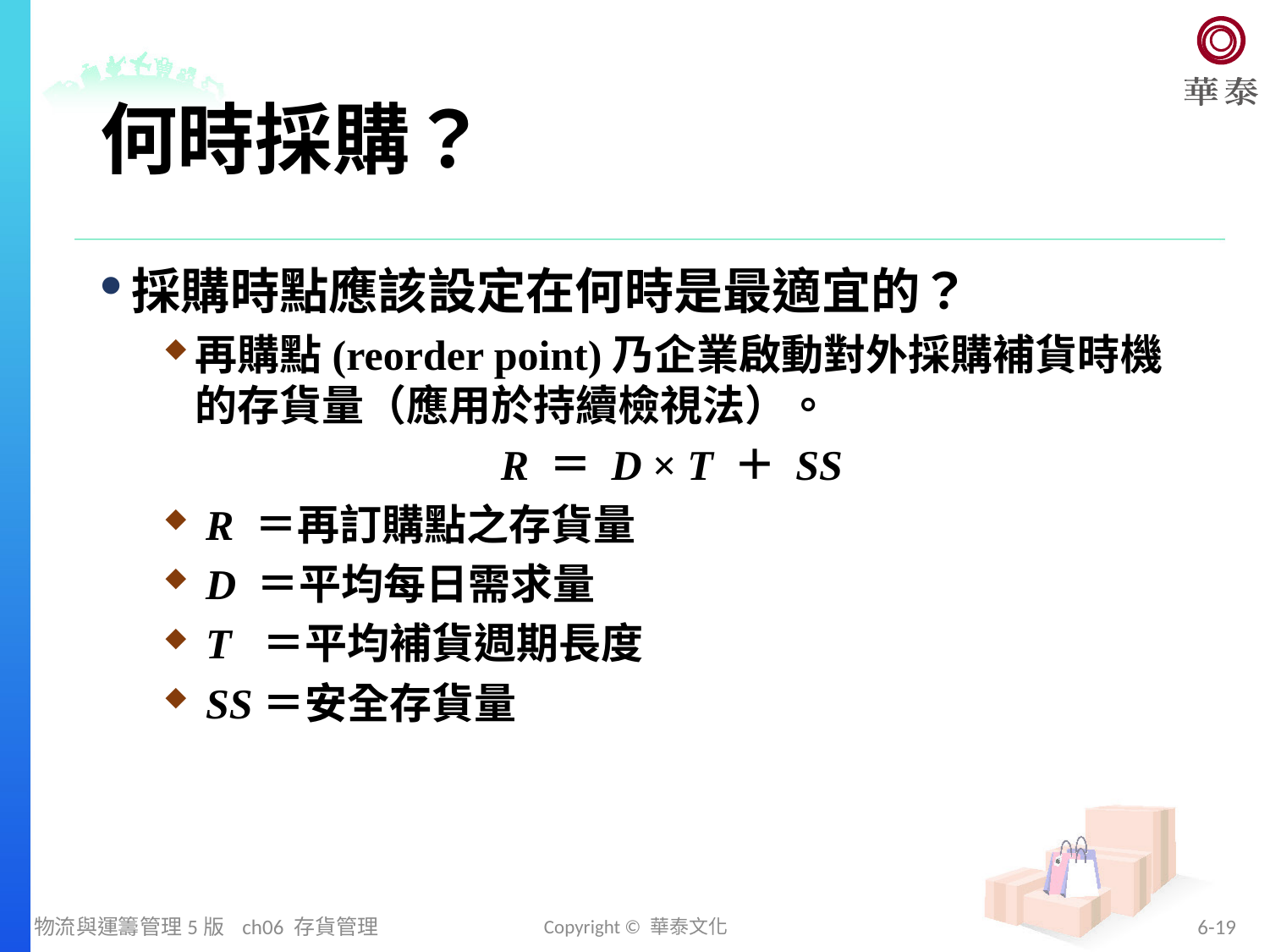

# 何時採購？
採購時點應該設定在何時是最適宜的？
再購點(reorder point)乃企業啟動對外採購補貨時機的存貨量（應用於持續檢視法）。
 R ＝ D × T ＋ SS
 R ＝再訂購點之存貨量
 D ＝平均每日需求量
 T  ＝平均補貨週期長度
 SS＝安全存貨量
物流與運籌管理5版  ch06 存貨管理
Copyright © 華泰文化
6-19